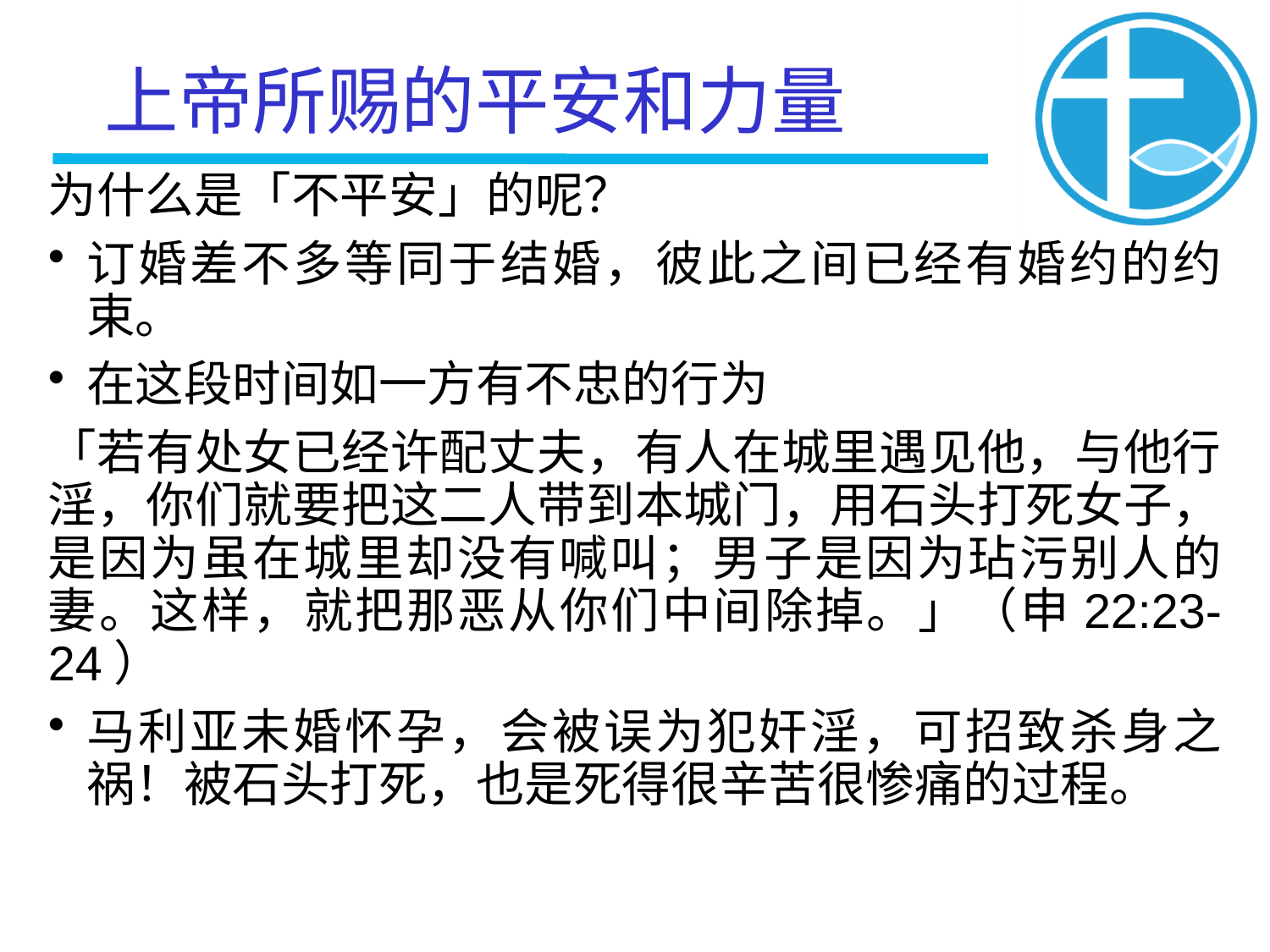

上帝所赐的平安和力量
为什么是「不平安」的呢？
订婚差不多等同于结婚，彼此之间已经有婚约的约束。
在这段时间如一方有不忠的行为
「若有处女已经许配丈夫，有人在城里遇见他，与他行淫，你们就要把这二人带到本城门，用石头打死女子，是因为虽在城里却没有喊叫；男子是因为玷污别人的妻。这样，就把那恶从你们中间除掉。」（申22:23-24）
马利亚未婚怀孕，会被误为犯奸淫，可招致杀身之祸！被石头打死，也是死得很辛苦很惨痛的过程。